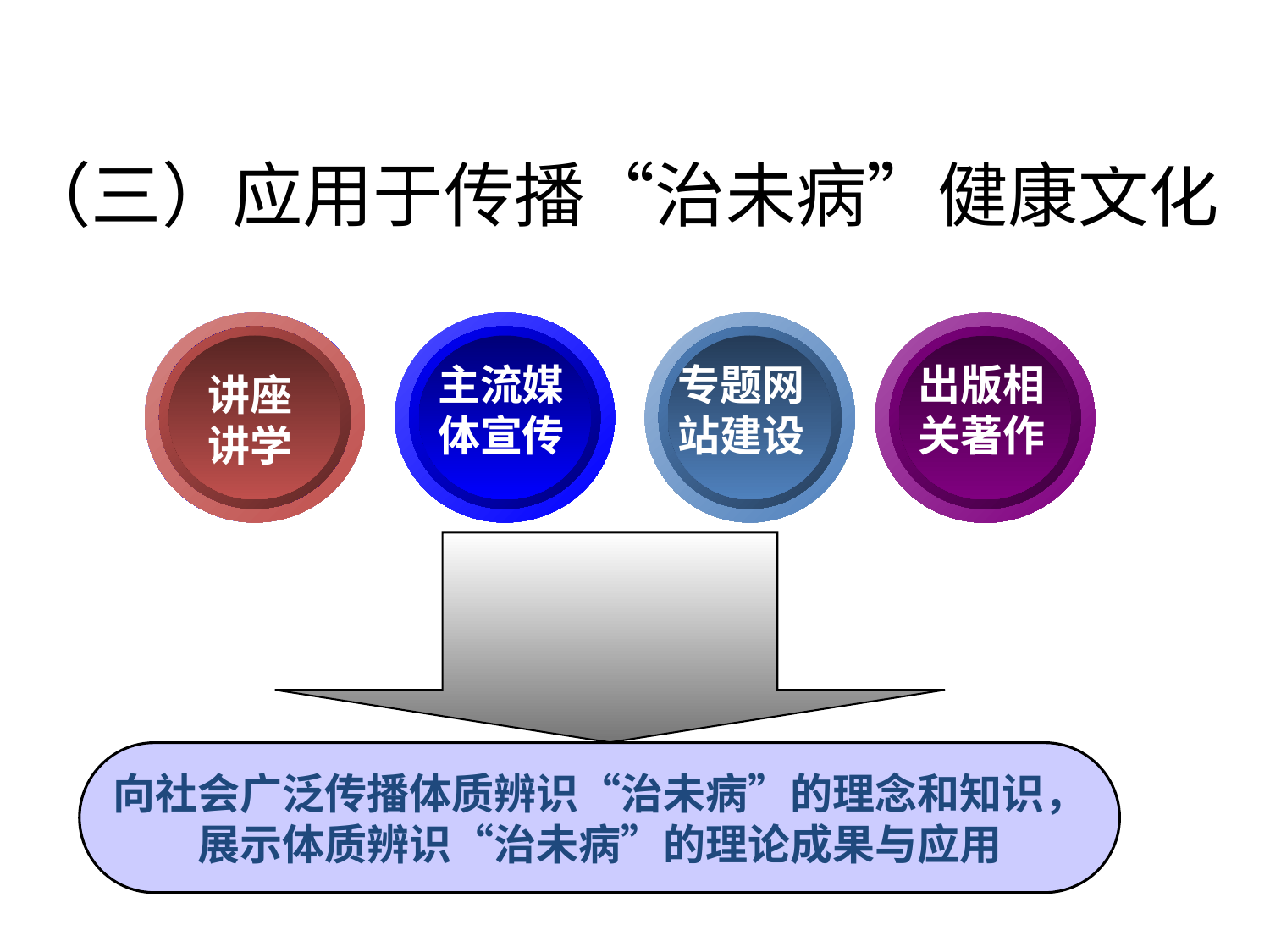

# （三）应用于传播“治未病”健康文化

主流媒
体宣传
专题网站建设
出版相
关著作
讲座
讲学

文本
文本
向社会广泛传播体质辨识“治未病”的理念和知识，
展示体质辨识“治未病”的理论成果与应用